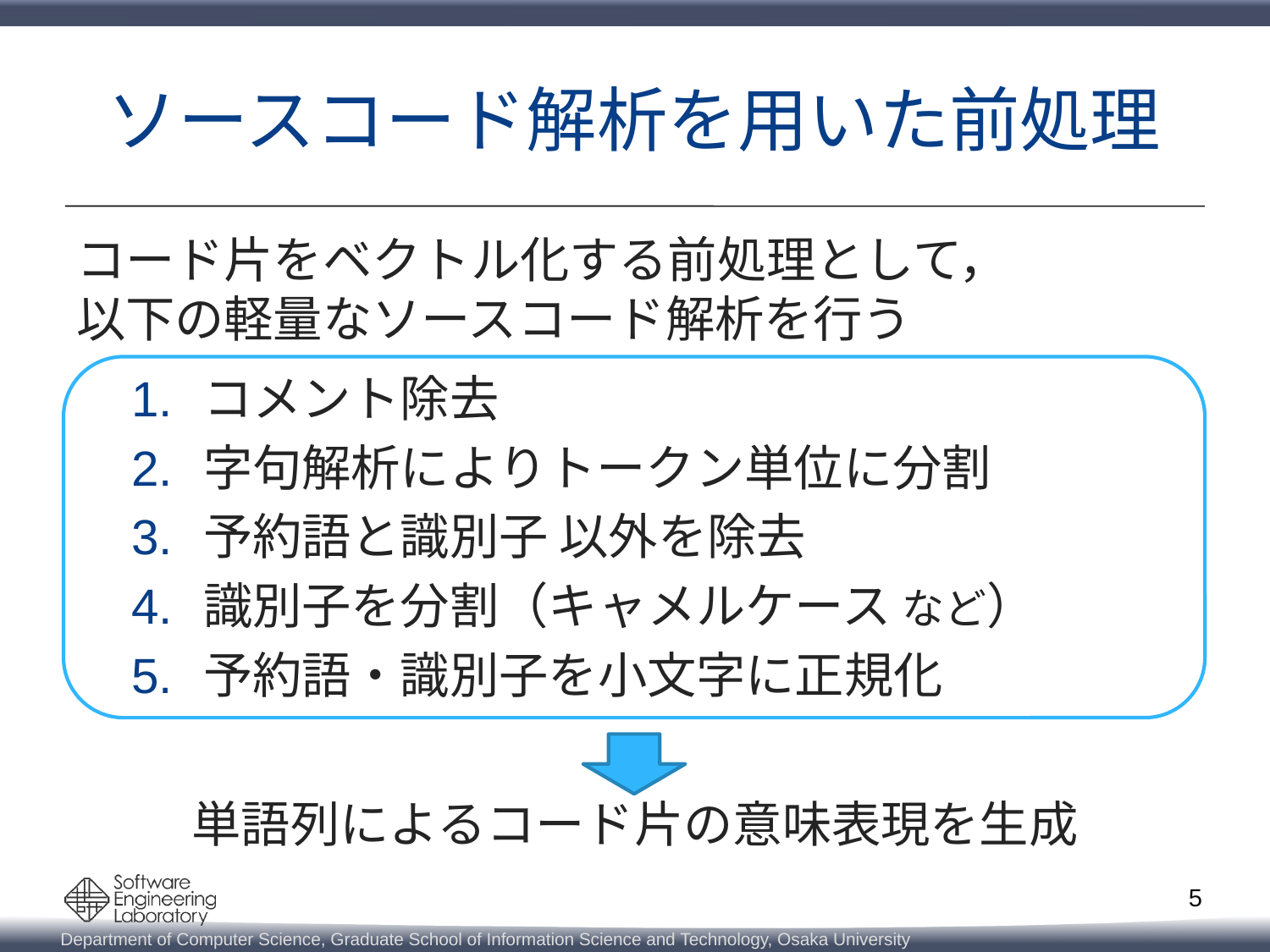

# ソースコード解析を用いた前処理
コード片をベクトル化する前処理として，
以下の軽量なソースコード解析を行う
コメント除去
字句解析によりトークン単位に分割
予約語と識別子 以外を除去
識別子を分割（キャメルケース など）
予約語・識別子を小文字に正規化

単語列によるコード片の意味表現を生成

5